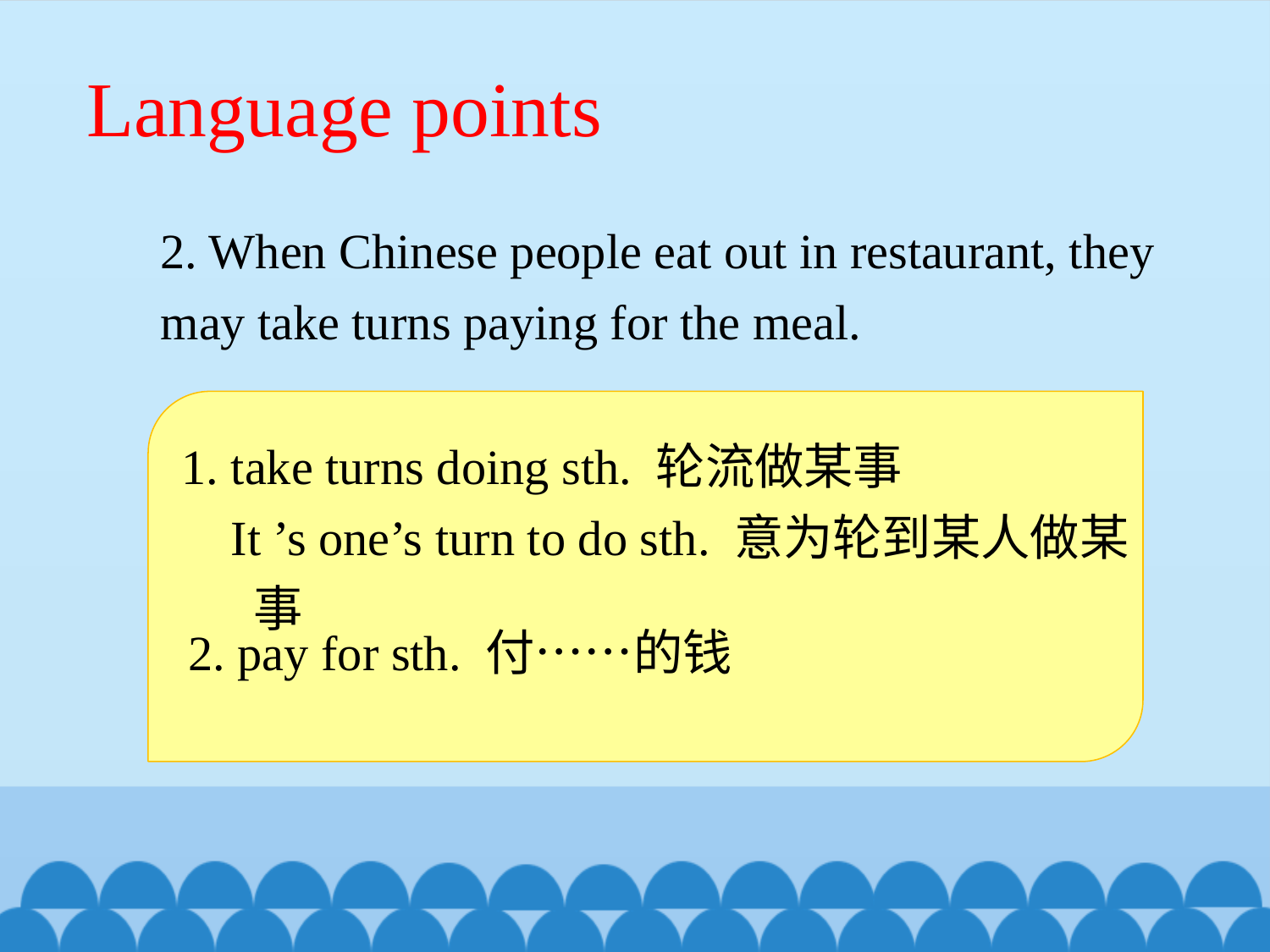

Language points
2. When Chinese people eat out in restaurant, they may take turns paying for the meal.

1. take turns doing sth. 轮流做某事
    It ’s one’s turn to do sth. 意为轮到某人做某事
2. pay for sth. 付……的钱